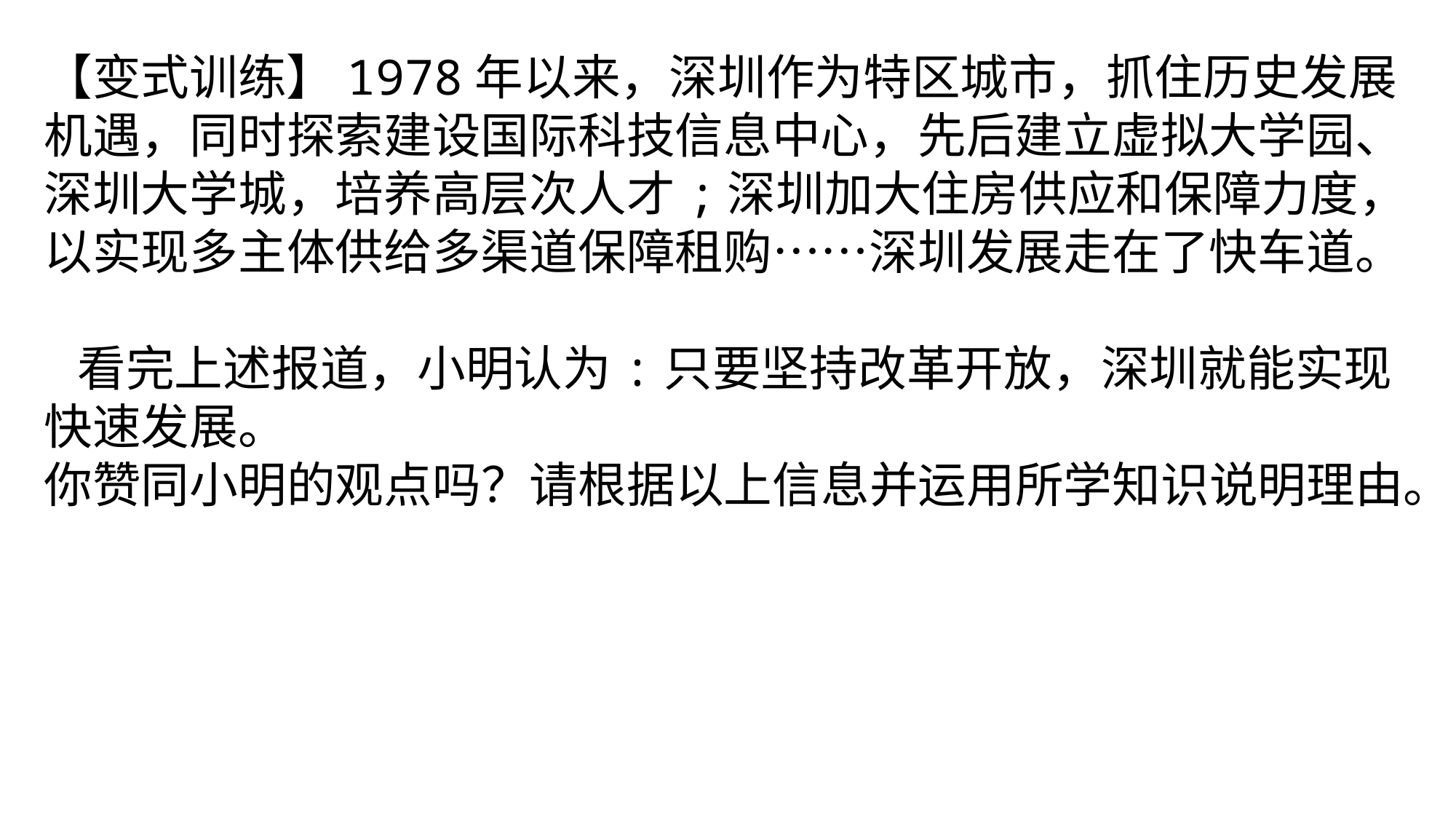

【变式训练】1978年以来，深圳作为特区城市，抓住历史发展机遇，同时探索建设国际科技信息中心，先后建立虚拟大学园、深圳大学城，培养高层次人才;深圳加大住房供应和保障力度，以实现多主体供给多渠道保障租购……深圳发展走在了快车道。

  看完上述报道，小明认为:只要坚持改革开放，深圳就能实现快速发展。
你赞同小明的观点吗？请根据以上信息并运用所学知识说明理由。